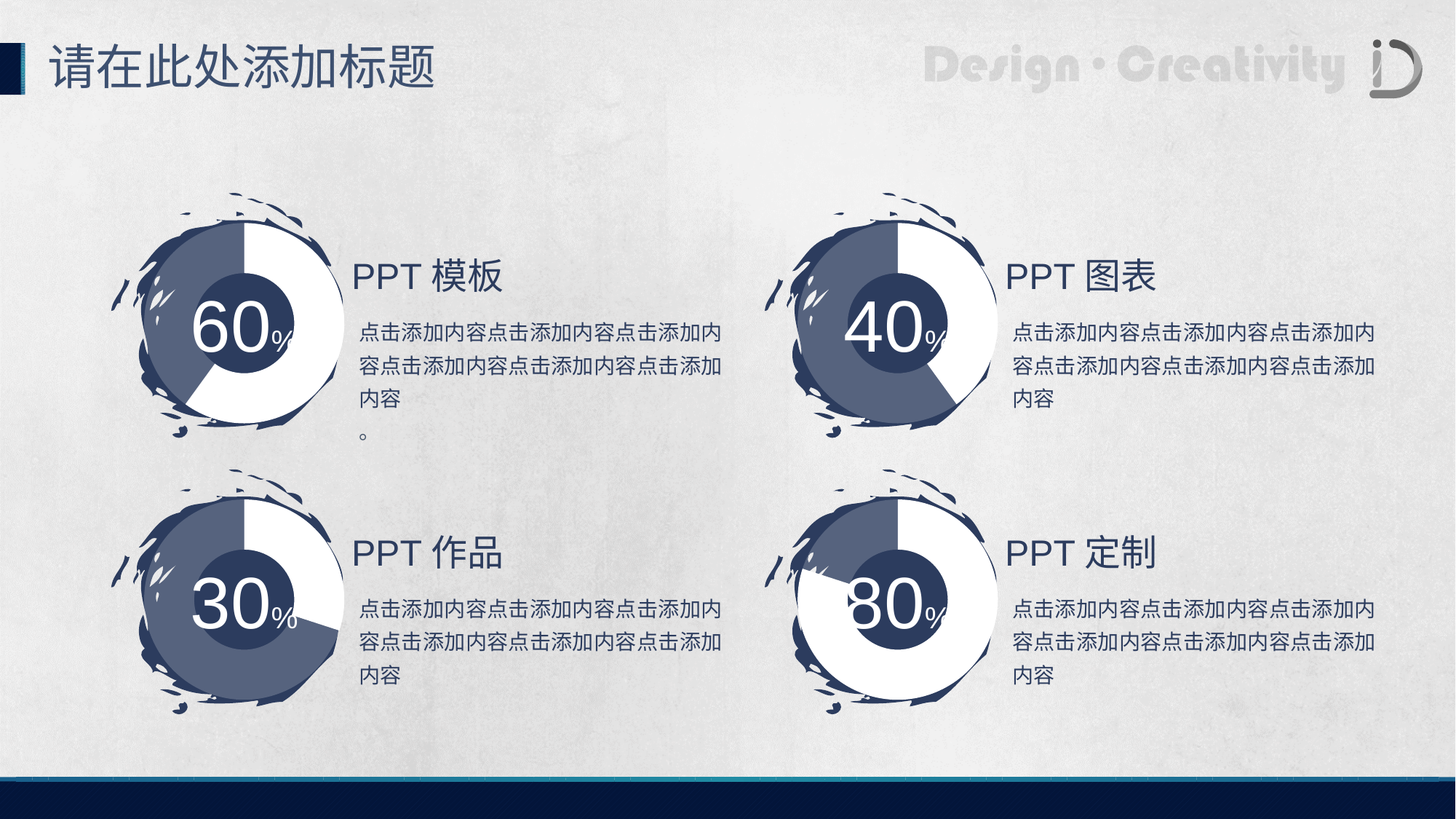

请在此处添加标题

### Chart

| Category | 销售额 |
|---|---|
| 数据 | 0.6 |
| 辅助 | 0.4 |

### Chart

| Category | 销售额 |
|---|---|
| 数据 | 0.4 |
| 辅助 | 0.6 |
PPT模板
PPT图表
60%
40%
点击添加内容点击添加内容点击添加内容点击添加内容点击添加内容点击添加内容
。
点击添加内容点击添加内容点击添加内容点击添加内容点击添加内容点击添加内容

### Chart

| Category | 销售额 |
|---|---|
| 数据 | 0.3 |
| 辅助 | 0.7 |

### Chart

| Category | 销售额 |
|---|---|
| 数据 | 0.8 |
| 辅助 | 0.2 |
PPT作品
PPT定制
30%
80%
点击添加内容点击添加内容点击添加内容点击添加内容点击添加内容点击添加内容
点击添加内容点击添加内容点击添加内容点击添加内容点击添加内容点击添加内容